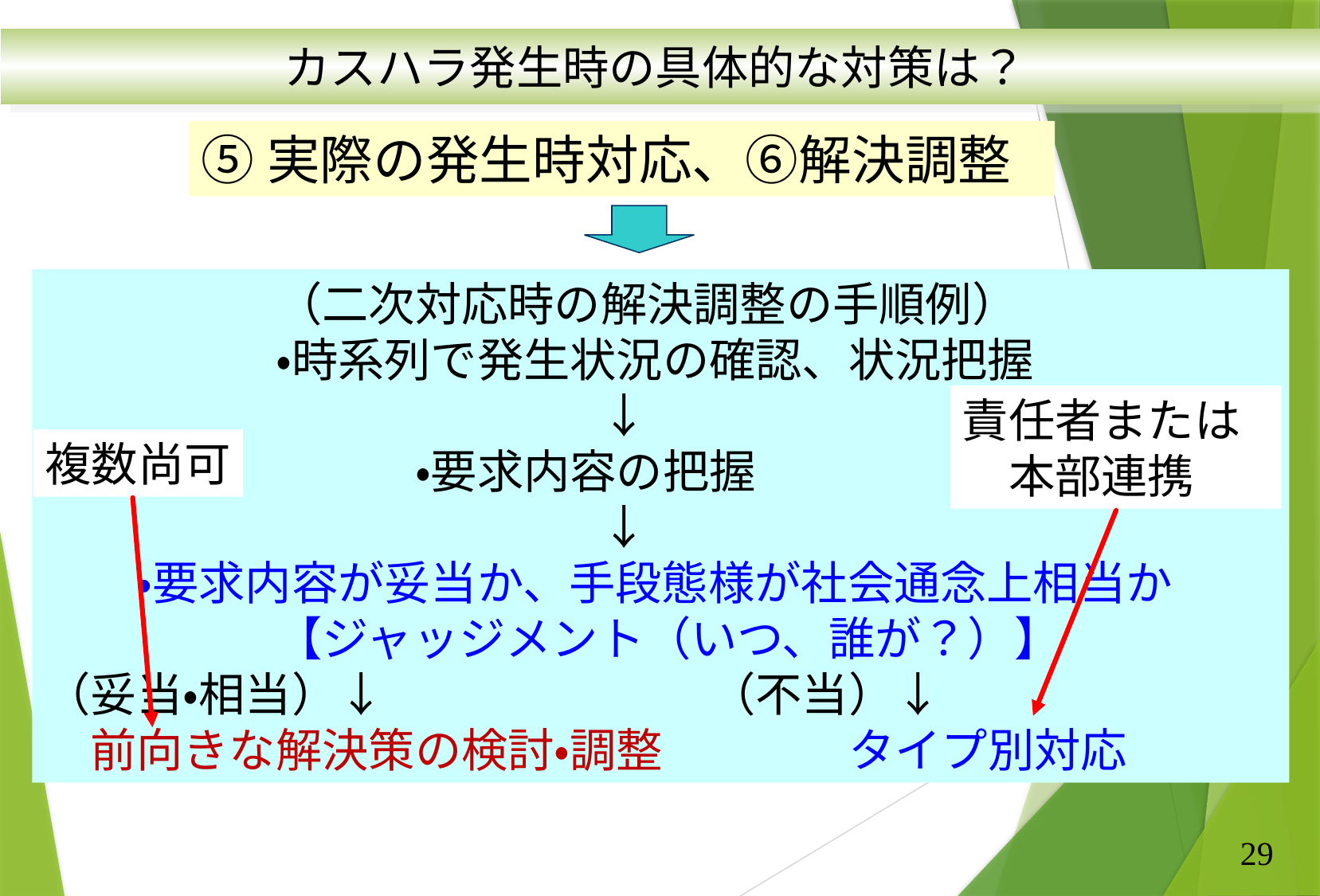

カスハラ発生時の具体的な対策は？
⑤実際の発生時対応、⑥解決調整

　　　　　（二次対応時の解決調整の手順例）
　　　　　・時系列で発生状況の確認、状況把握
　　　　　　　　　　　　↓
　　　　　　　　・要求内容の把握
　　　　　　　　　　　　↓
　　・要求内容が妥当か、手段態様が社会通念上相当か
　　　　　【ジャッジメント（いつ、誰が？）】
（妥当・相当）↓　　　　　　　（不当）↓
　前向きな解決策の検討・調整　　　　タイプ別対応
責任者または
　本部連携
複数尚可
29